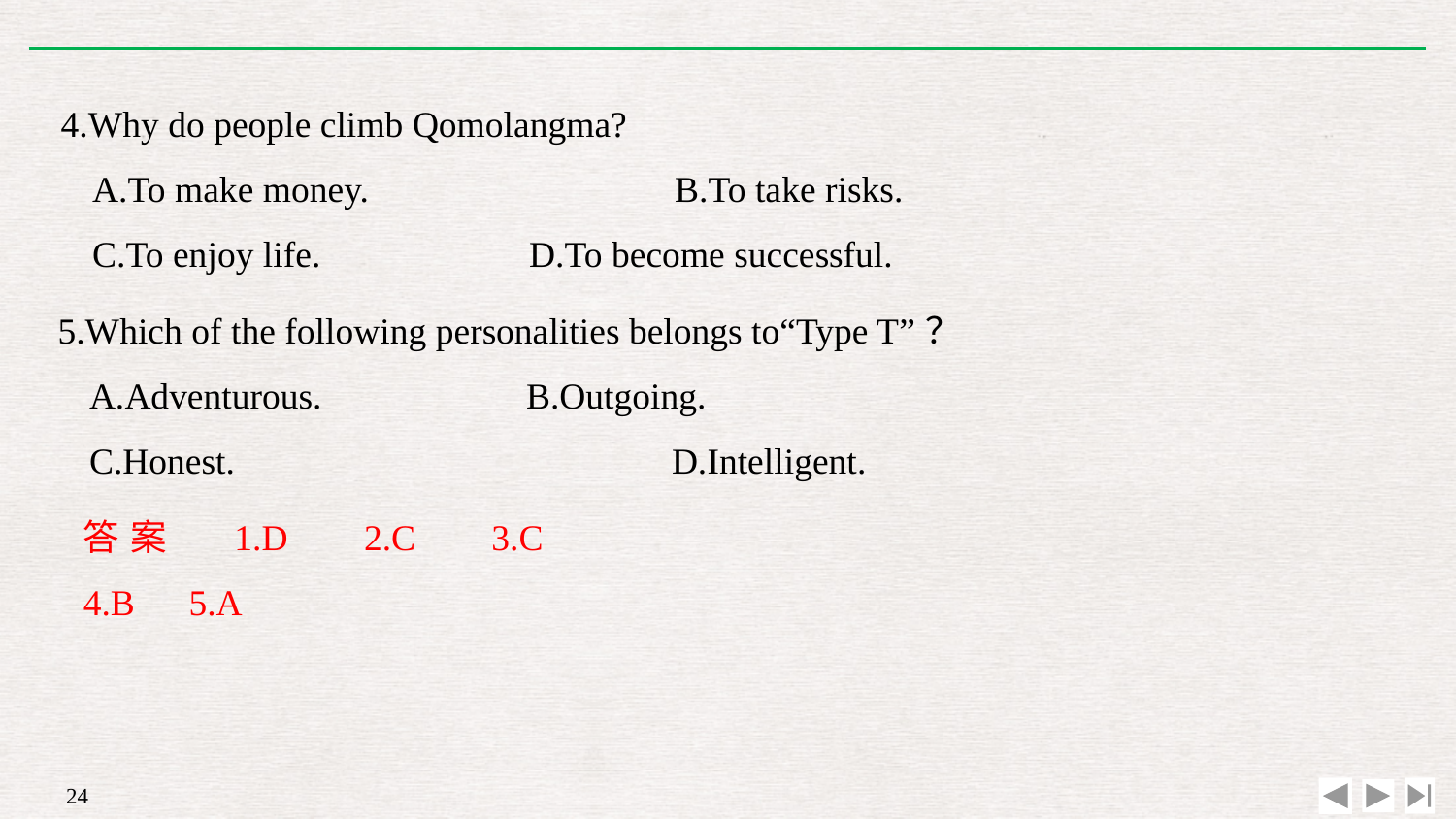

4.Why do people climb Qomolangma?
A.To make money.  		B.To take risks.
C.To enjoy life.  		D.To become successful.
5.Which of the following personalities belongs to“Type T”？
A.Adventurous.  		B.Outgoing.
C.Honest.  			D.Intelligent.
答案　1.D　2.C　3.C　4.B　5.A